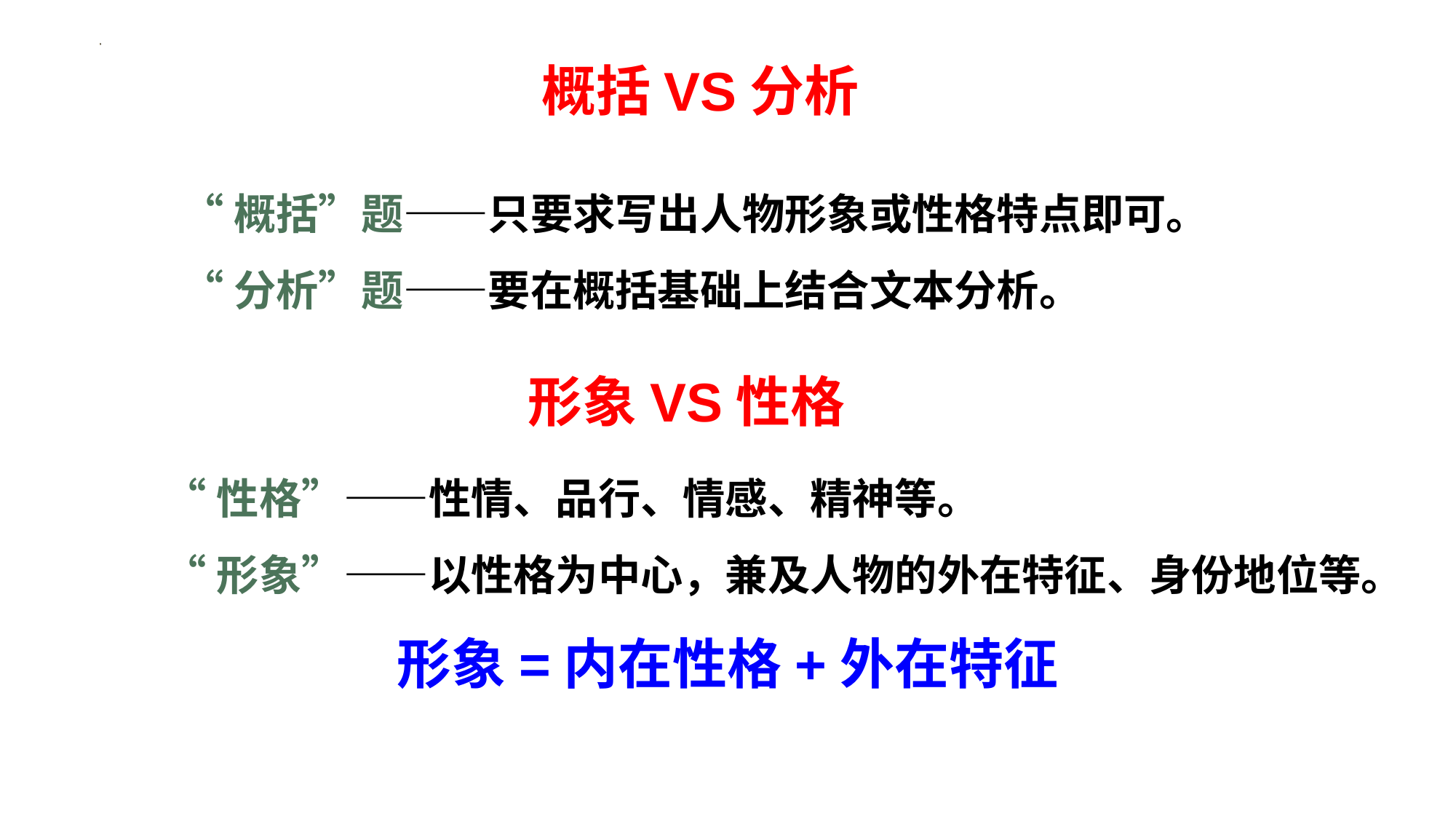

概括VS分析
“概括”题——只要求写出人物形象或性格特点即可。
“分析”题——要在概括基础上结合文本分析。
形象VS性格
“性格”——性情、品行、情感、精神等。
“形象”——以性格为中心，兼及人物的外在特征、身份地位等。
形象=内在性格+外在特征